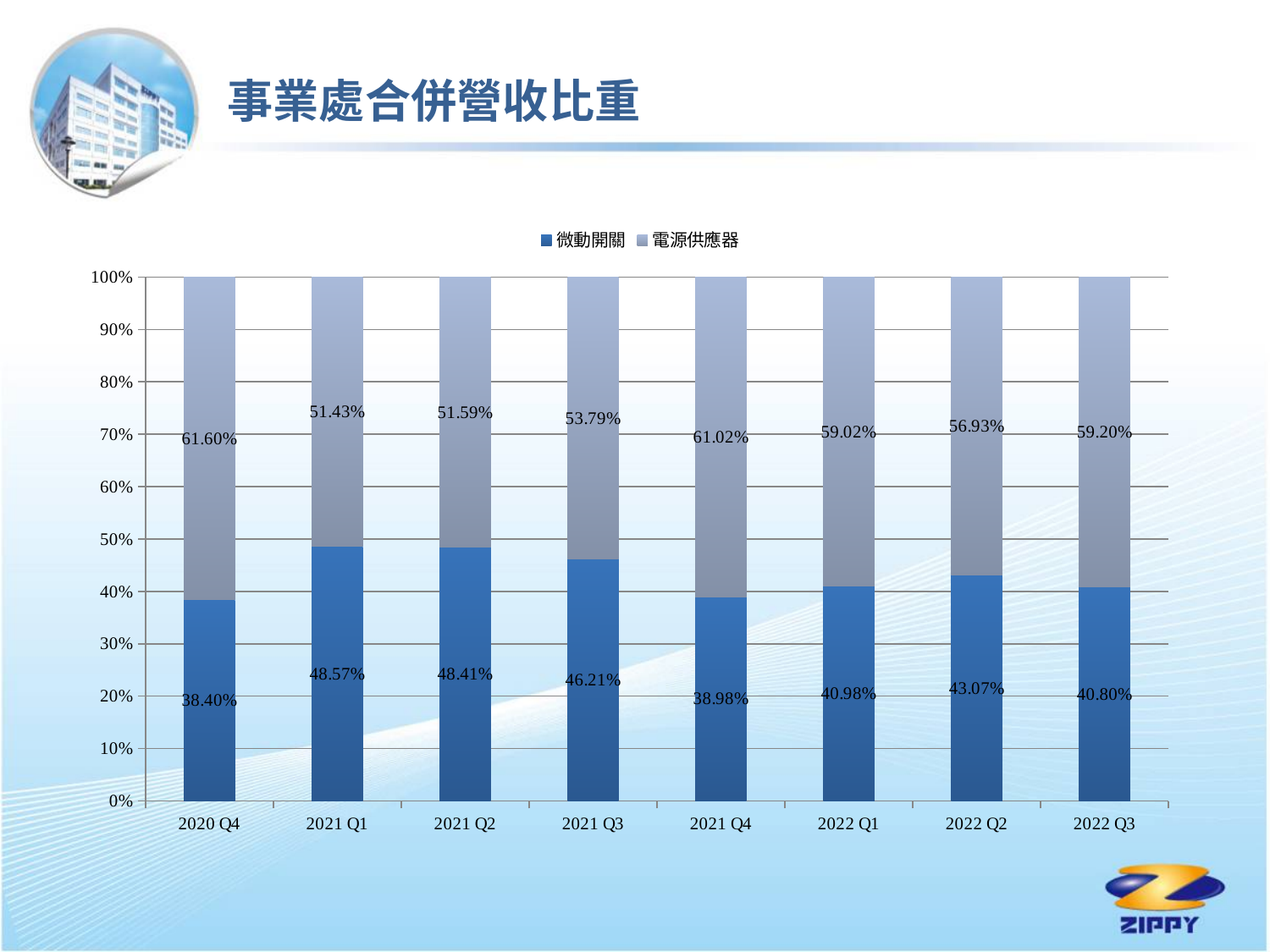

事業處合併營收比重

### Chart

| Category | 微動開關 | 電源供應器 |
|---|---|---|
| 2020 Q4 | 0.3839539870749554 | 0.6160460129250448 |
| 2021 Q1 | 0.48573271138779034 | 0.5142672886122095 |
| 2021 Q2 | 0.4841140055331854 | 0.5158859944668146 |
| 2021 Q3 | 0.4621222528435294 | 0.5378777471564706 |
| 2021 Q4 | 0.3898000494468139 | 0.6101999505531865 |
| 2022 Q1 | 0.4097923603659414 | 0.5902076396340585 |
| 2022 Q2 | 0.4307037609395622 | 0.5692962390604379 |
| 2022 Q3 | 0.4079704882795481 | 0.5920295117204518 |